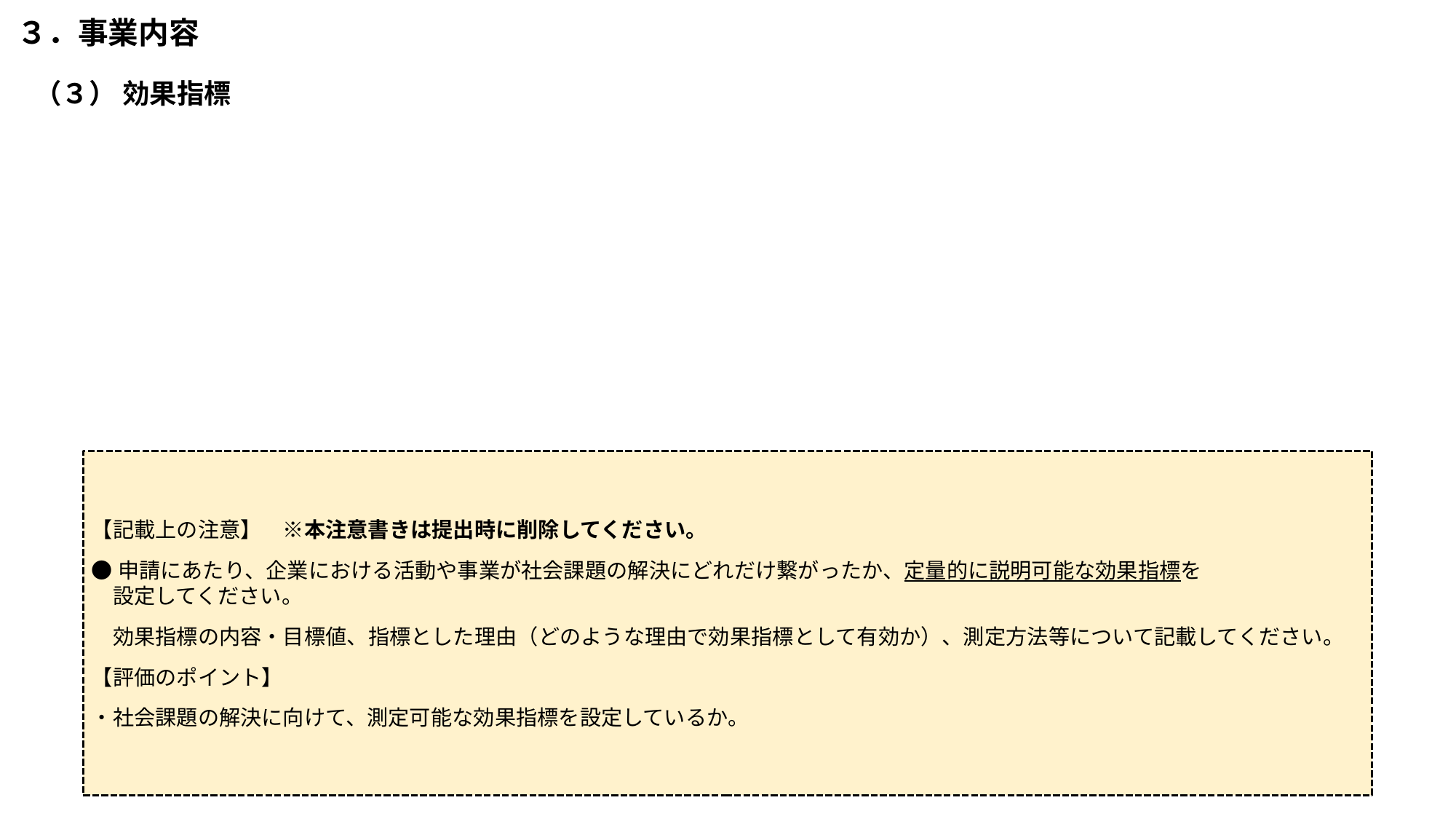

３．事業内容
（３） 効果指標
【記載上の注意】　※本注意書きは提出時に削除してください。
●申請にあたり、企業における活動や事業が社会課題の解決にどれだけ繋がったか、定量的に説明可能な効果指標を
　設定してください。
　効果指標の内容・目標値、指標とした理由（どのような理由で効果指標として有効か）、測定方法等について記載してください。
【評価のポイント】
・社会課題の解決に向けて、測定可能な効果指標を設定しているか。